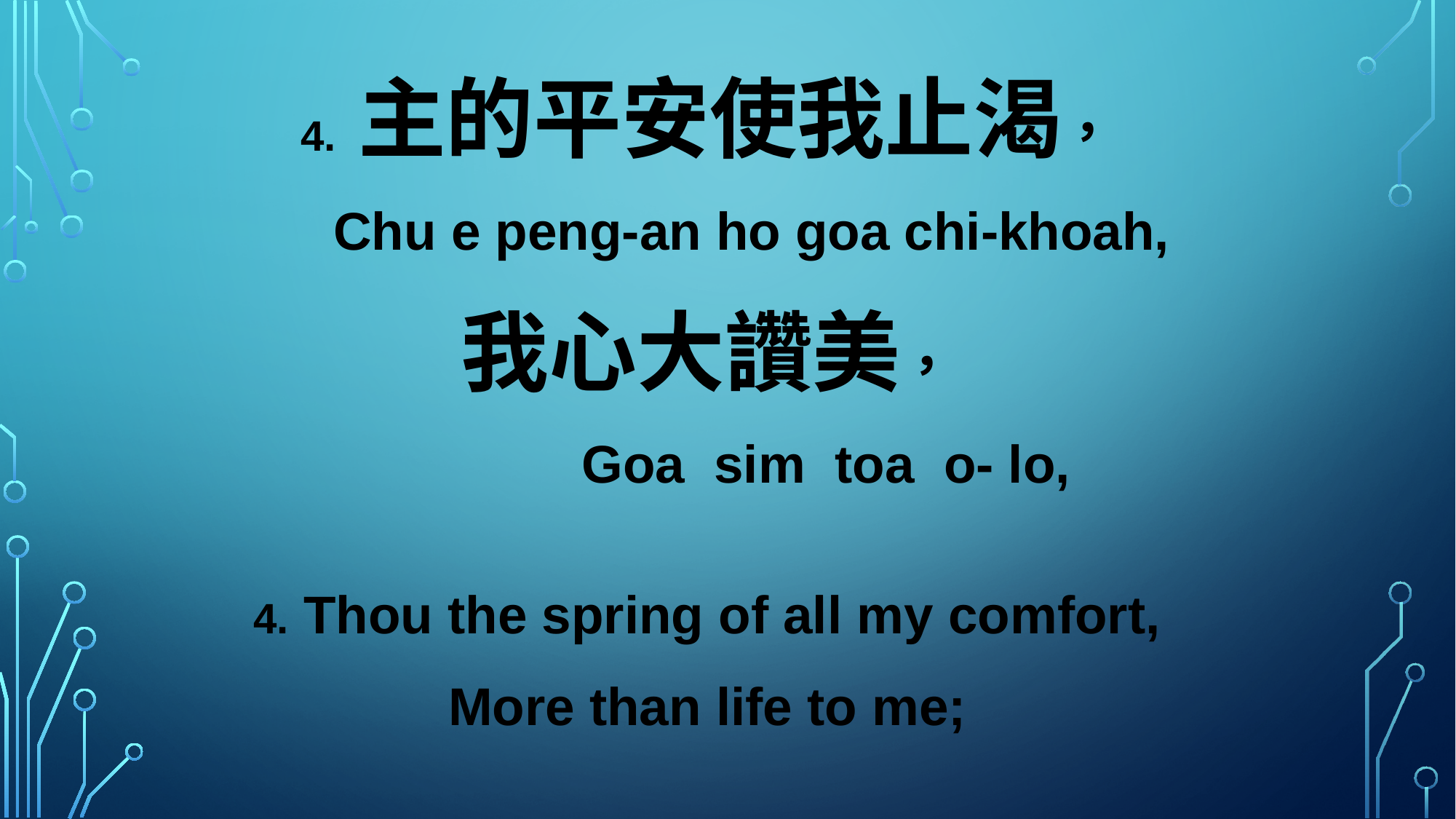

4. 主的平安使我止渴，
      Chu e peng-an ho goa chi-khoah,
我心大讚美，
                                     Goa  sim  toa  o- lo,

4. Thou the spring of all my comfort,
More than life to me;